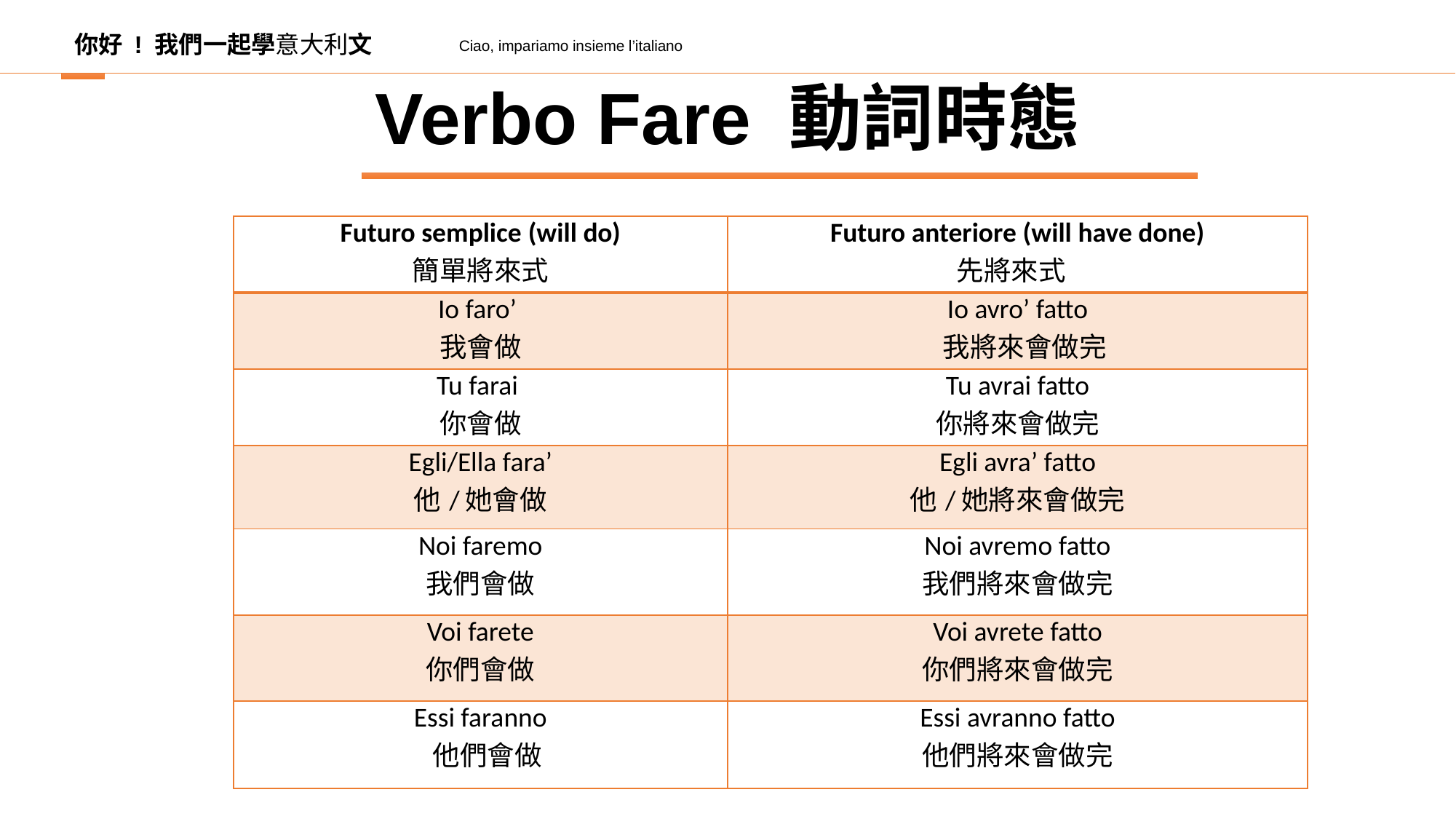

你好 ! 我們一起學意大利文
Ciao, impariamo insieme l’italiano

Verbo Fare 動詞時態

| Futuro semplice (will do) 簡單將來式 | Futuro anteriore (will have done) 先將來式 |
| --- | --- |
| Io faro’ 我會做 | Io avro’ fatto 我將來會做完 |
| Tu farai 你會做 | Tu avrai fatto 你將來會做完 |
| Egli/Ella fara’ 他/她會做 | Egli avra’ fatto 他/她將來會做完 |
| Noi faremo 我們會做 | Noi avremo fatto 我們將來會做完 |
| Voi farete 你們會做 | Voi avrete fatto 你們將來會做完 |
| Essi faranno 他們會做 | Essi avranno fatto 他們將來會做完 |